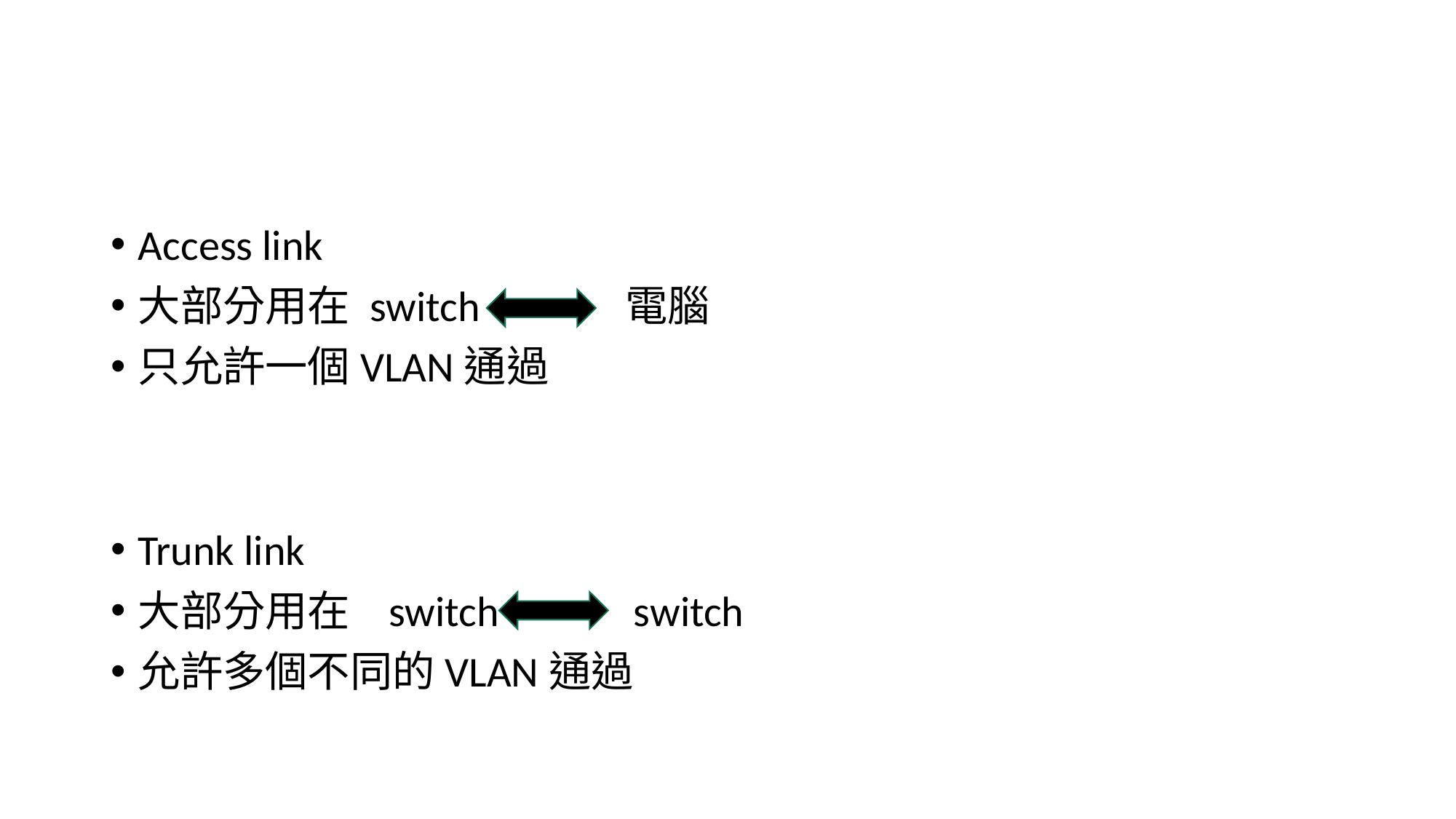

#
Access link
大部分用在 switch              電腦
只允許一個VLAN通過

Trunk link
大部分用在   switch              switch
允許多個不同的VLAN通過